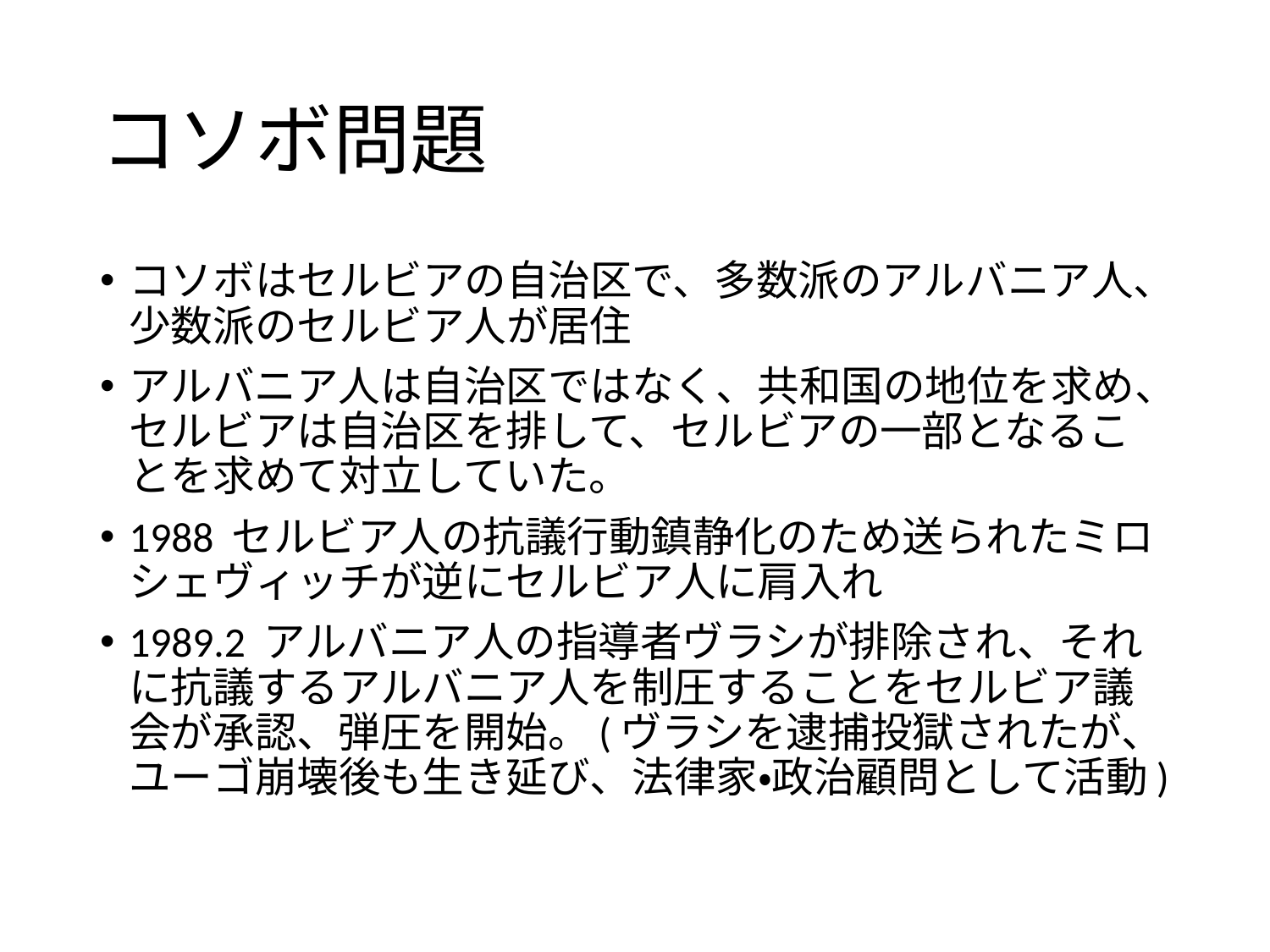

# コソボ問題
コソボはセルビアの自治区で、多数派のアルバニア人、少数派のセルビア人が居住
アルバニア人は自治区ではなく、共和国の地位を求め、セルビアは自治区を排して、セルビアの一部となることを求めて対立していた。
1988 セルビア人の抗議行動鎮静化のため送られたミロシェヴィッチが逆にセルビア人に肩入れ
1989.2 アルバニア人の指導者ヴラシが排除され、それに抗議するアルバニア人を制圧することをセルビア議会が承認、弾圧を開始。(ヴラシを逮捕投獄されたが、ユーゴ崩壊後も生き延び、法律家・政治顧問として活動)